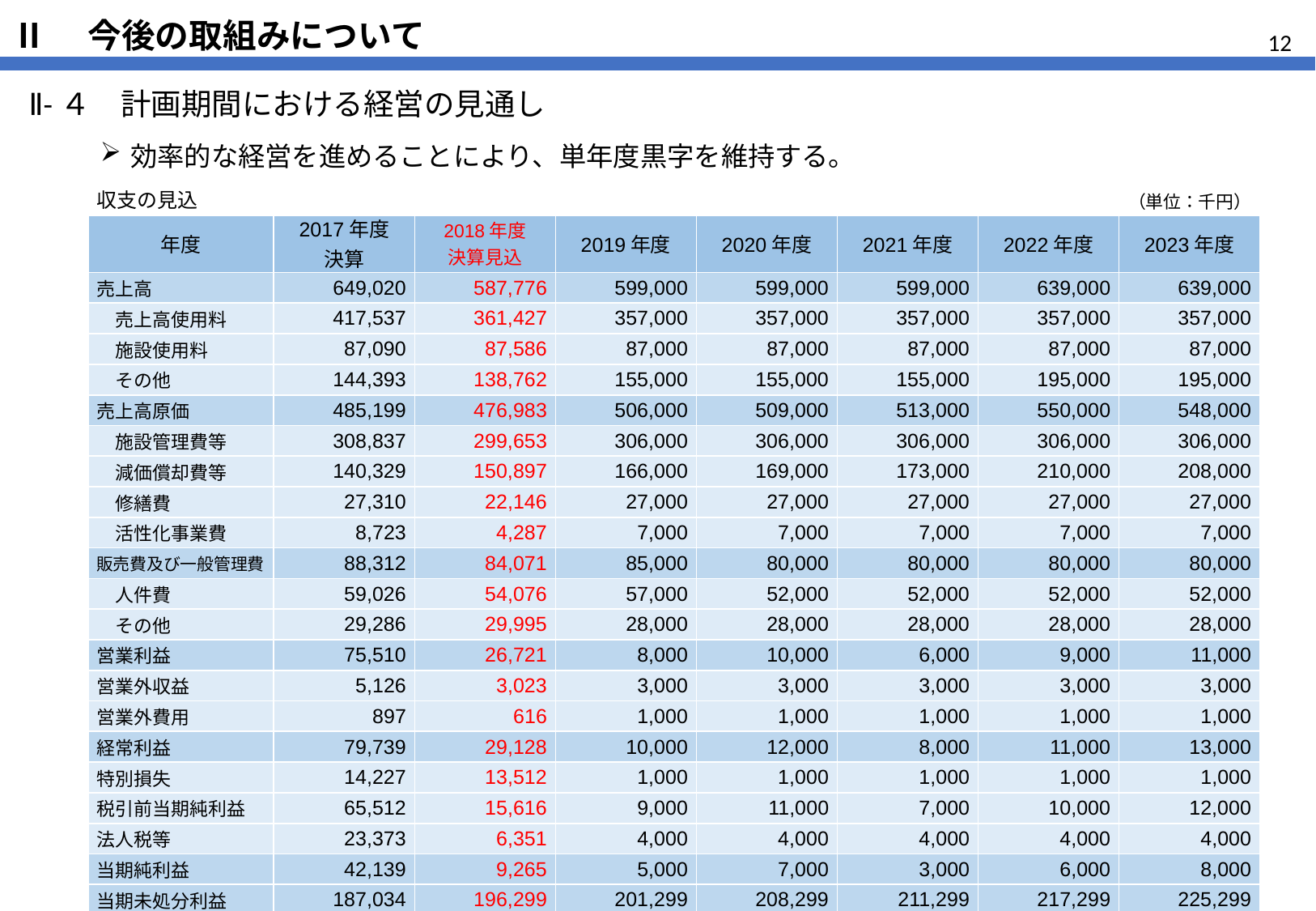

# Ⅱ　今後の取組みについて
12
Ⅱ-４　計画期間における経営の見通し
効率的な経営を進めることにより、単年度黒字を維持する。
| 収支の見込 |  |  |  |  |  |  | （単位：千円） |
| --- | --- | --- | --- | --- | --- | --- | --- |
| 年度 | 2017年度 決算 | 2018年度 決算見込 | 2019年度 | 2020年度 | 2021年度 | 2022年度 | 2023年度 |
| 売上高 | 649,020 | 587,776 | 599,000 | 599,000 | 599,000 | 639,000 | 639,000 |
| 売上高使用料 | 417,537 | 361,427 | 357,000 | 357,000 | 357,000 | 357,000 | 357,000 |
| 施設使用料 | 87,090 | 87,586 | 87,000 | 87,000 | 87,000 | 87,000 | 87,000 |
| その他 | 144,393 | 138,762 | 155,000 | 155,000 | 155,000 | 195,000 | 195,000 |
| 売上高原価 | 485,199 | 476,983 | 506,000 | 509,000 | 513,000 | 550,000 | 548,000 |
| 施設管理費等 | 308,837 | 299,653 | 306,000 | 306,000 | 306,000 | 306,000 | 306,000 |
| 減価償却費等 | 140,329 | 150,897 | 166,000 | 169,000 | 173,000 | 210,000 | 208,000 |
| 修繕費 | 27,310 | 22,146 | 27,000 | 27,000 | 27,000 | 27,000 | 27,000 |
| 活性化事業費 | 8,723 | 4,287 | 7,000 | 7,000 | 7,000 | 7,000 | 7,000 |
| 販売費及び一般管理費 | 88,312 | 84,071 | 85,000 | 80,000 | 80,000 | 80,000 | 80,000 |
| 人件費 | 59,026 | 54,076 | 57,000 | 52,000 | 52,000 | 52,000 | 52,000 |
| その他 | 29,286 | 29,995 | 28,000 | 28,000 | 28,000 | 28,000 | 28,000 |
| 営業利益 | 75,510 | 26,721 | 8,000 | 10,000 | 6,000 | 9,000 | 11,000 |
| 営業外収益 | 5,126 | 3,023 | 3,000 | 3,000 | 3,000 | 3,000 | 3,000 |
| 営業外費用 | 897 | 616 | 1,000 | 1,000 | 1,000 | 1,000 | 1,000 |
| 経常利益 | 79,739 | 29,128 | 10,000 | 12,000 | 8,000 | 11,000 | 13,000 |
| 特別損失 | 14,227 | 13,512 | 1,000 | 1,000 | 1,000 | 1,000 | 1,000 |
| 税引前当期純利益 | 65,512 | 15,616 | 9,000 | 11,000 | 7,000 | 10,000 | 12,000 |
| 法人税等 | 23,373 | 6,351 | 4,000 | 4,000 | 4,000 | 4,000 | 4,000 |
| 当期純利益 | 42,139 | 9,265 | 5,000 | 7,000 | 3,000 | 6,000 | 8,000 |
| 当期未処分利益 | 187,034 | 196,299 | 201,299 | 208,299 | 211,299 | 217,299 | 225,299 |